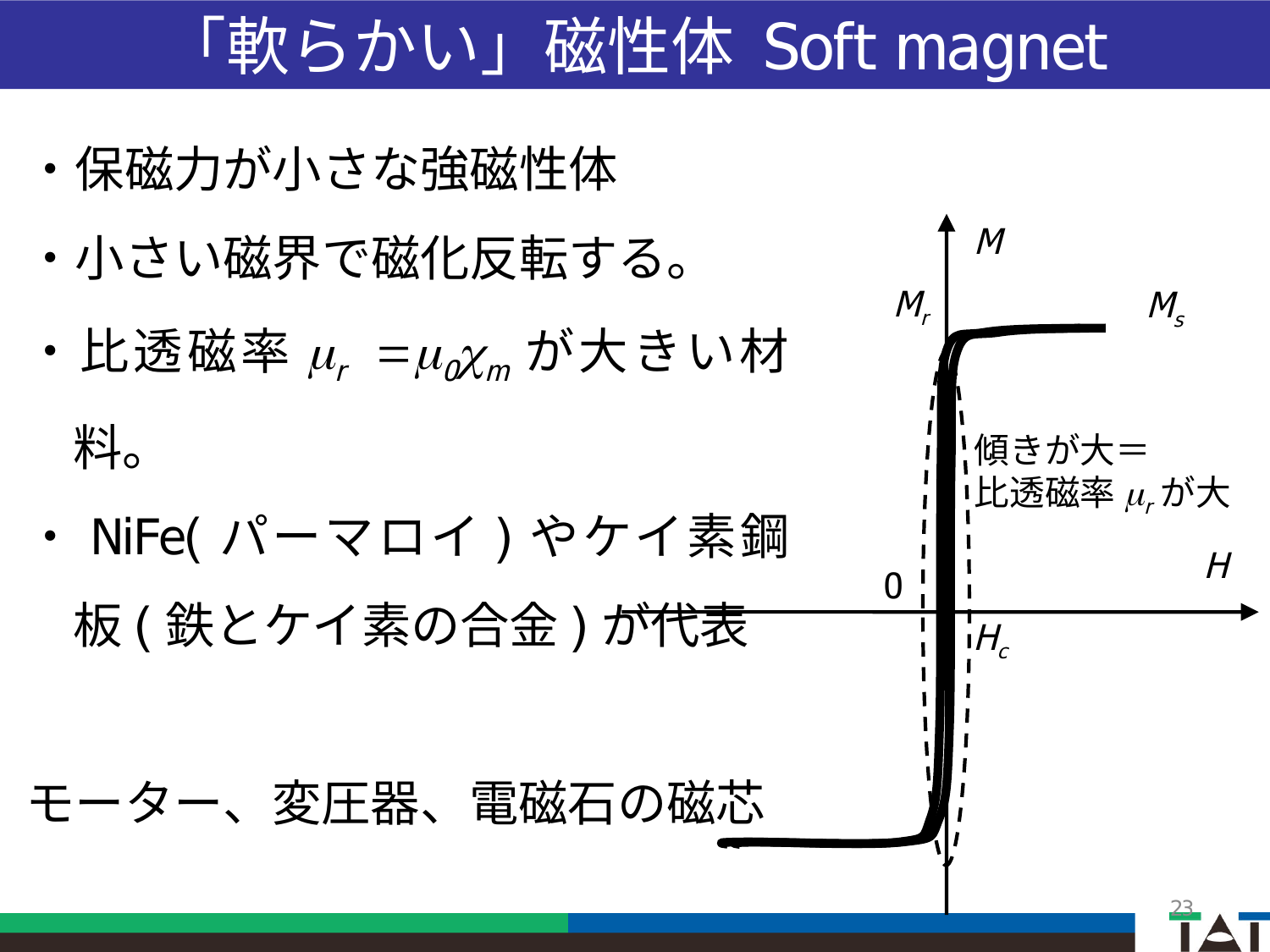

「軟らかい」磁性体 Soft magnet
・保磁力が小さな強磁性体
・小さい磁界で磁化反転する。
・比透磁率μr =μ0χmが大きい材料。
・NiFe(パーマロイ)やケイ素鋼板(鉄とケイ素の合金)が代表

モーター、変圧器、電磁石の磁芯
M

Mr
Ms

傾きが大＝
比透磁率μrが大
H
0
Hc

23